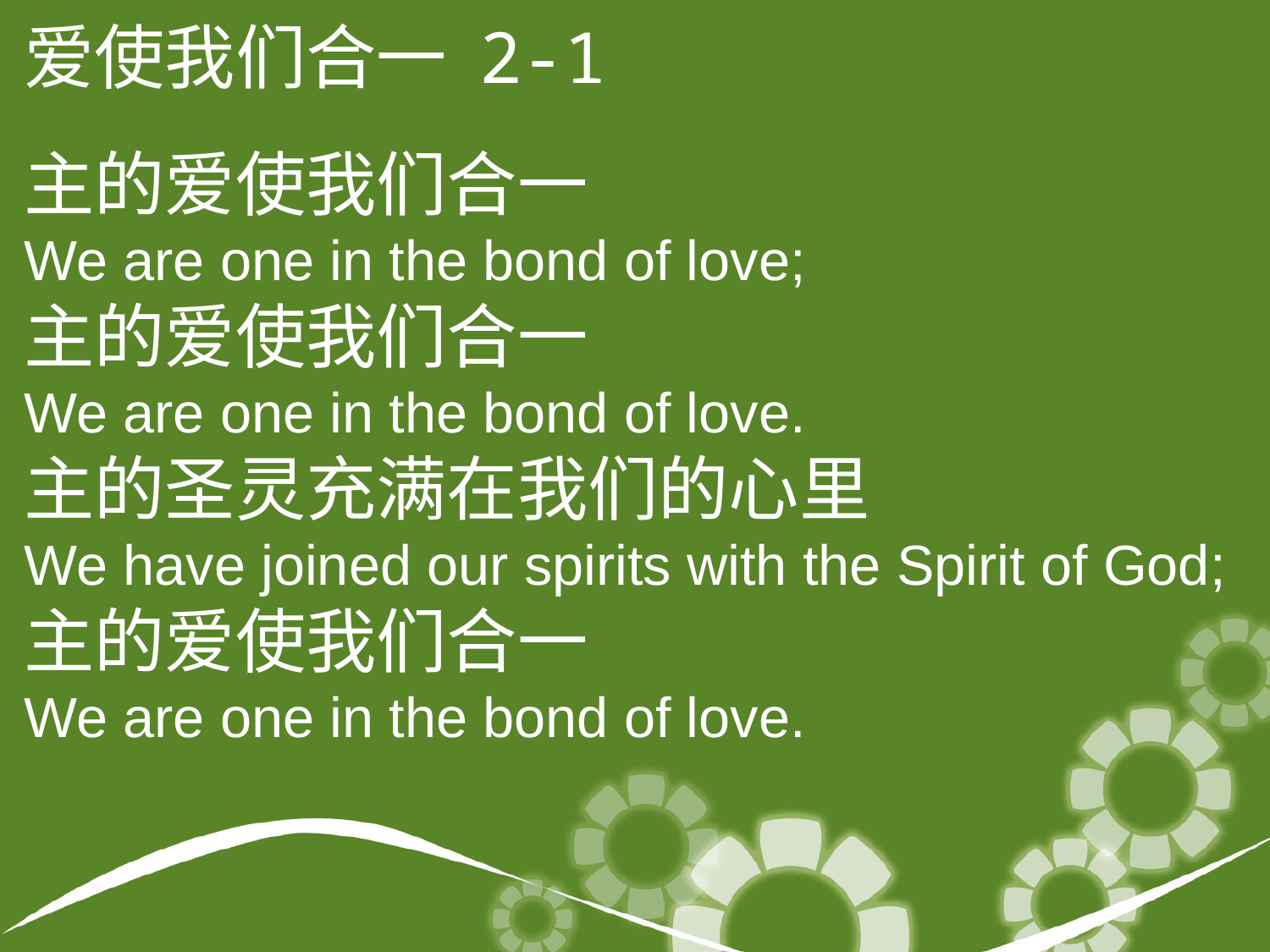

爱使我们合一 2-1

主的爱使我们合一
We are one in the bond of love;
主的爱使我们合一
We are one in the bond of love.
主的圣灵充满在我们的心里
We have joined our spirits with the Spirit of God;
主的爱使我们合一
We are one in the bond of love.